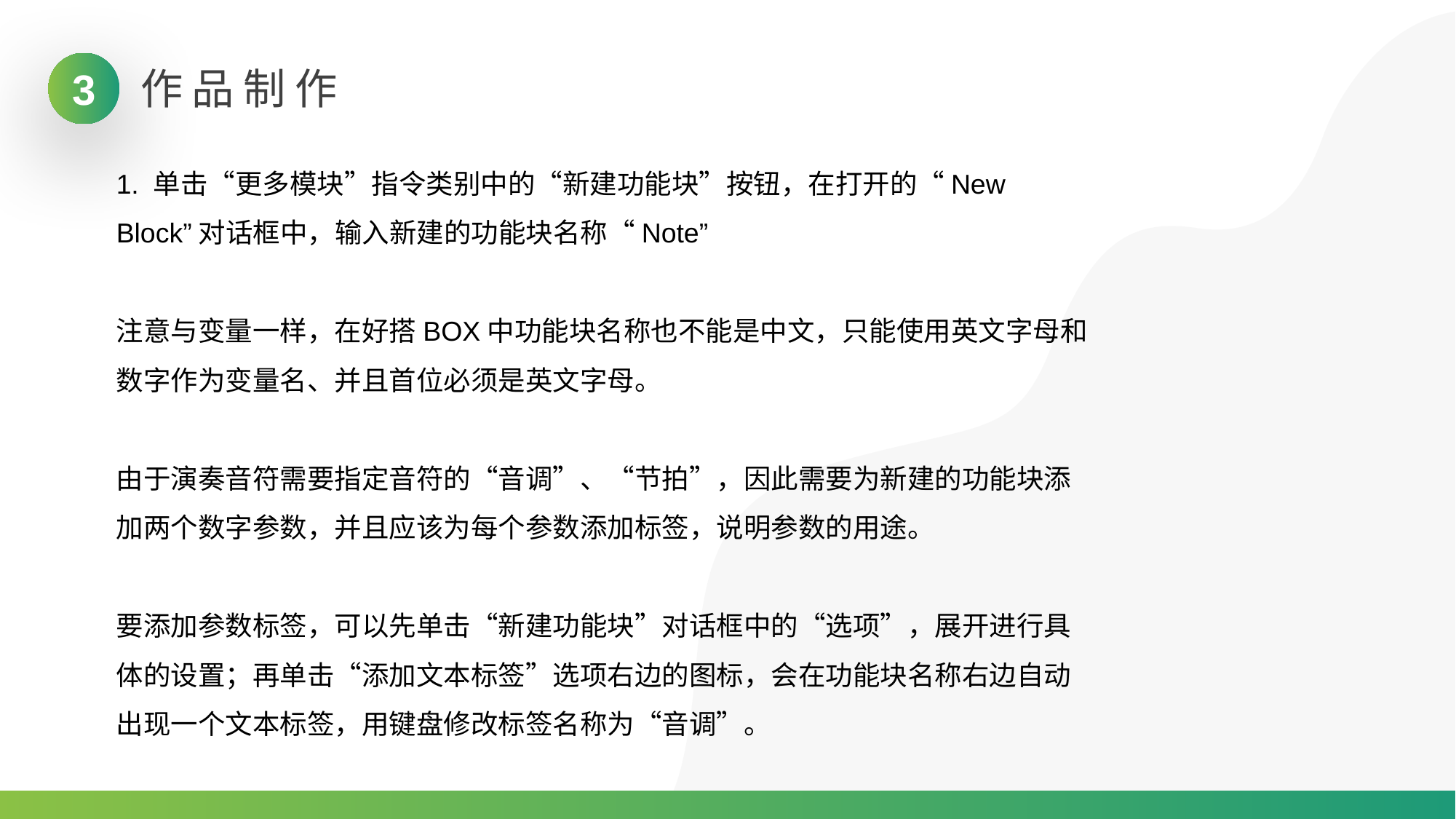

作品制作
3
1. 单击“更多模块”指令类别中的“新建功能块”按钮，在打开的“New Block”对话框中，输入新建的功能块名称“Note”

注意与变量一样，在好搭BOX中功能块名称也不能是中文，只能使用英文字母和数字作为变量名、并且首位必须是英文字母。

由于演奏音符需要指定音符的“音调”、“节拍”，因此需要为新建的功能块添加两个数字参数，并且应该为每个参数添加标签，说明参数的用途。

要添加参数标签，可以先单击“新建功能块”对话框中的“选项”，展开进行具体的设置；再单击“添加文本标签”选项右边的图标，会在功能块名称右边自动出现一个文本标签，用键盘修改标签名称为“音调”。
02